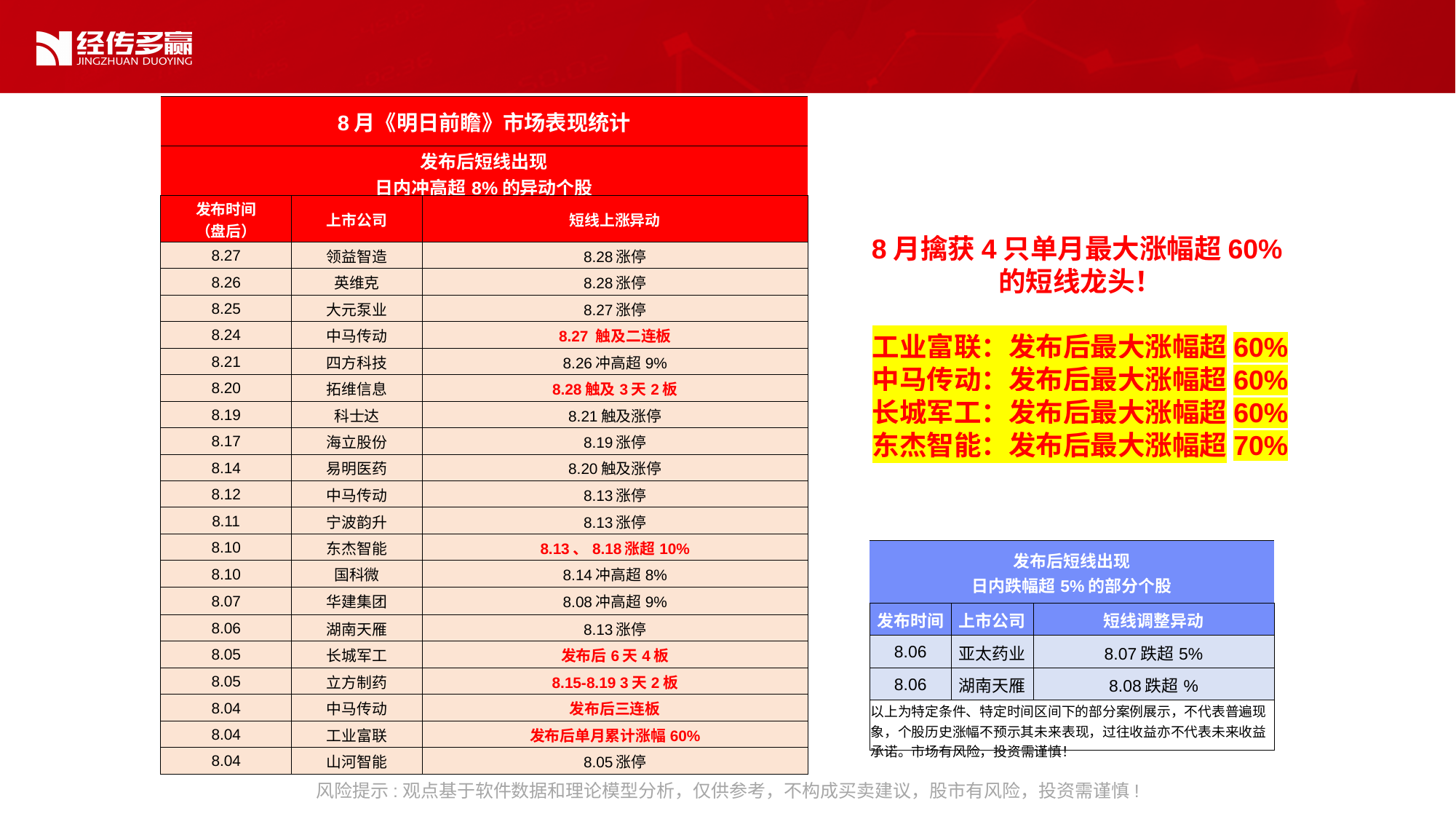

| 8月《明日前瞻》市场表现统计 |  |  |
| --- | --- | --- |
| 发布后短线出现 日内冲高超8%的异动个股 |  |  |
| 发布时间 （盘后） | 上市公司 | 短线上涨异动 |
| 8.27 | 领益智造 | 8.28涨停 |
| 8.26 | 英维克 | 8.28涨停 |
| 8.25 | 大元泵业 | 8.27涨停 |
| 8.24 | 中马传动 | 8.27 触及二连板 |
| 8.21 | 四方科技 | 8.26冲高超9% |
| 8.20 | 拓维信息 | 8.28触及3天2板 |
| 8.19 | 科士达 | 8.21触及涨停 |
| 8.17 | 海立股份 | 8.19涨停 |
| 8.14 | 易明医药 | 8.20触及涨停 |
| 8.12 | 中马传动 | 8.13涨停 |
| 8.11 | 宁波韵升 | 8.13涨停 |
| 8.10 | 东杰智能 | 8.13、8.18涨超10% |
| 8.10 | 国科微 | 8.14冲高超8% |
| 8.07 | 华建集团 | 8.08冲高超9% |
| 8.06 | 湖南天雁 | 8.13涨停 |
| 8.05 | 长城军工 | 发布后6天4板 |
| 8.05 | 立方制药 | 8.15-8.19 3天2板 |
| 8.04 | 中马传动 | 发布后三连板 |
| 8.04 | 工业富联 | 发布后单月累计涨幅60% |
| 8.04 | 山河智能 | 8.05涨停 |

8月擒获4只单月最大涨幅超60%的短线龙头！

工业富联：发布后最大涨幅超60%
中马传动：发布后最大涨幅超60%
长城军工：发布后最大涨幅超60%
东杰智能：发布后最大涨幅超70%
| 发布后短线出现 日内跌幅超5%的部分个股 |  |  |
| --- | --- | --- |
| 发布时间 | 上市公司 | 短线调整异动 |
| 8.06 | 亚太药业 | 8.07跌超5% |
| 8.06 | 湖南天雁 | 8.08跌超% |
| 以上为特定条件、特定时间区间下的部分案例展示，不代表普遍现象，个股历史涨幅不预示其未来表现，过往收益亦不代表未来收益承诺。市场有风险，投资需谨慎！ |  |  |
风险提示:观点基于软件数据和理论模型分析，仅供参考，不构成买卖建议，股市有风险，投资需谨慎!